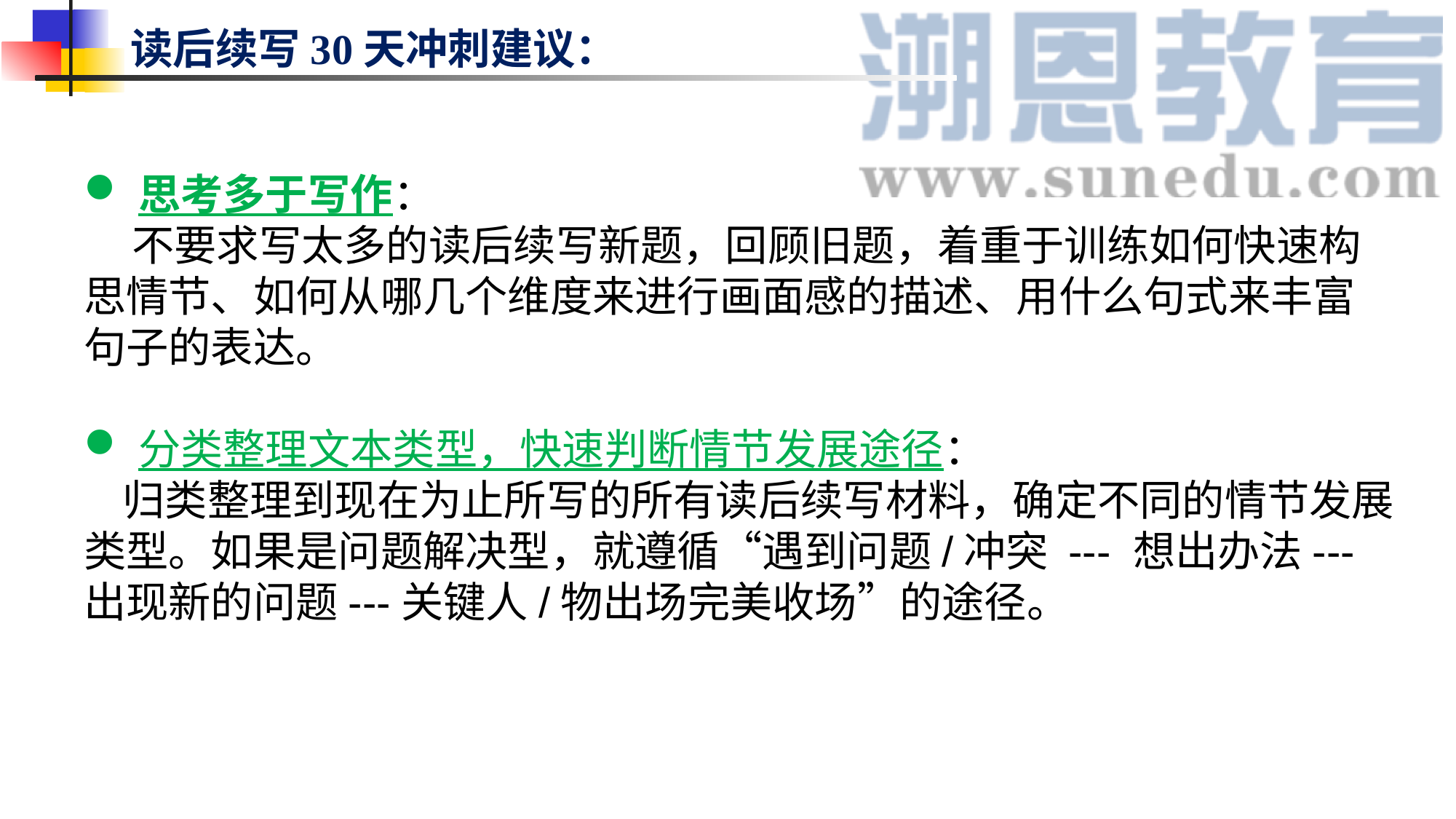

读后续写30天冲刺建议：

思考多于写作：
    不要求写太多的读后续写新题，回顾旧题，着重于训练如何快速构思情节、如何从哪几个维度来进行画面感的描述、用什么句式来丰富句子的表达。

分类整理文本类型，快速判断情节发展途径：
   归类整理到现在为止所写的所有读后续写材料，确定不同的情节发展类型。如果是问题解决型，就遵循“遇到问题/冲突 --- 想出办法---出现新的问题---关键人/物出场完美收场”的途径。